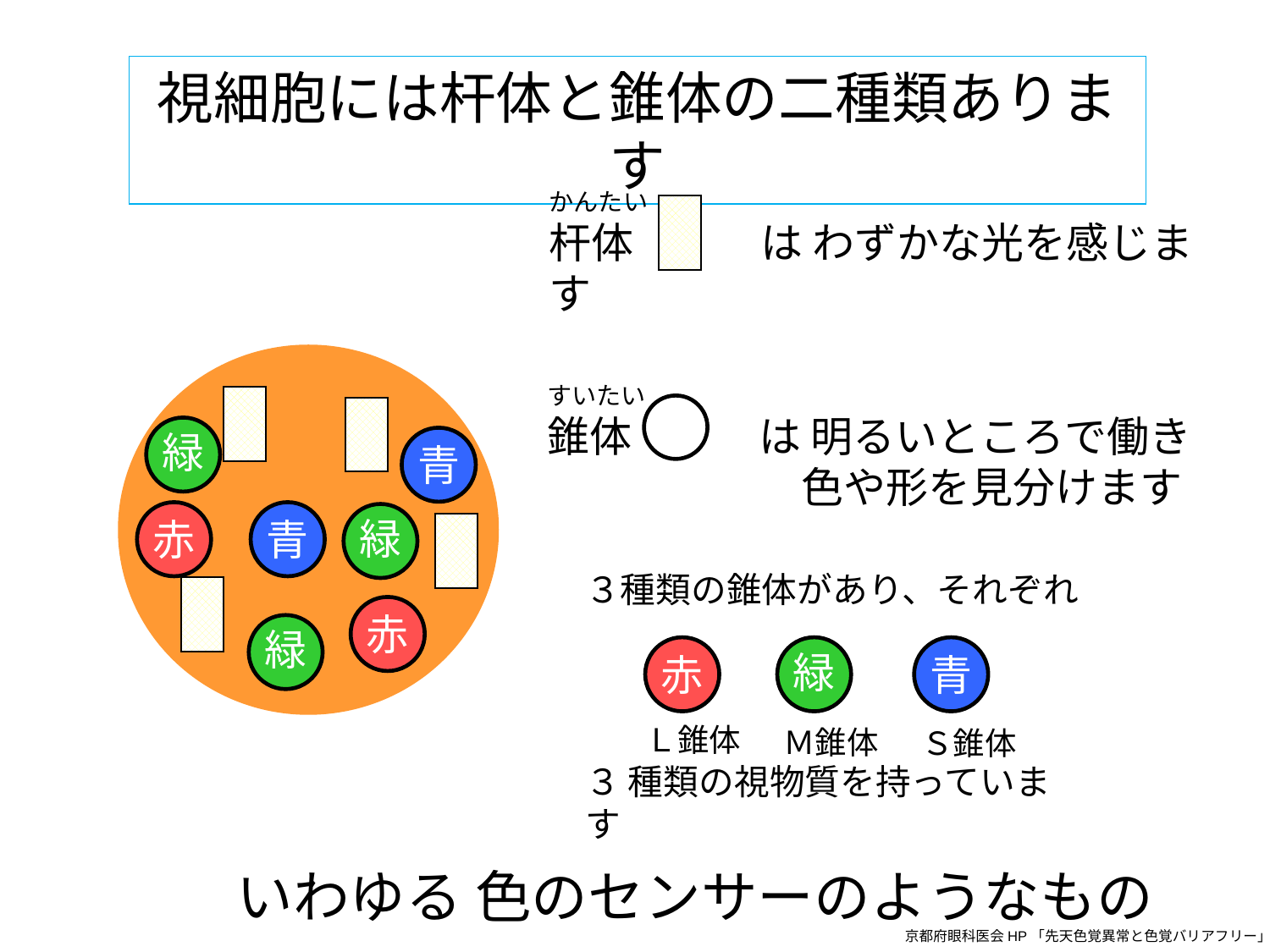

視細胞には杆体と錐体の二種類あります
かんたい
杆体　　　は わずかな光を感じます

すいたい
錐体　　　は 明るいところで働き
		色や形を見分けます

緑

青

赤

青

緑

３種類の錐体があり、それぞれ

３ 種類の視物質を持っています

赤

緑

青

赤

緑
Ｌ錐体
　Ｍ錐体
　Ｓ錐体
いわゆる 色のセンサーのようなもの
京都府眼科医会HP「先天色覚異常と色覚バリアフリー」改変